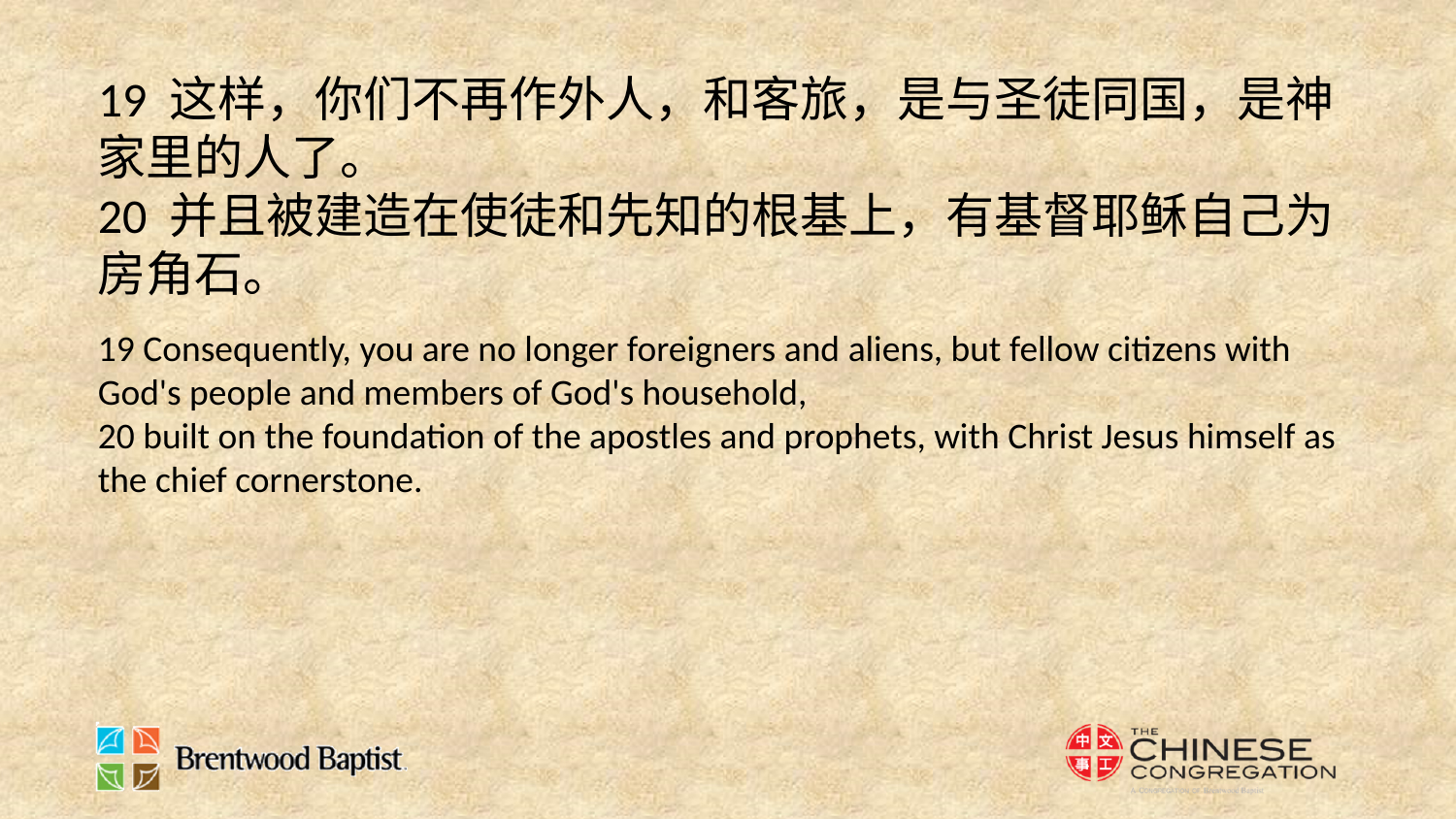

19 这样，你们不再作外人，和客旅，是与圣徒同国，是神家里的人了。
20 并且被建造在使徒和先知的根基上，有基督耶稣自己为房角石。

19 Consequently, you are no longer foreigners and aliens, but fellow citizens with God's people and members of God's household,
20 built on the foundation of the apostles and prophets, with Christ Jesus himself as the chief cornerstone.